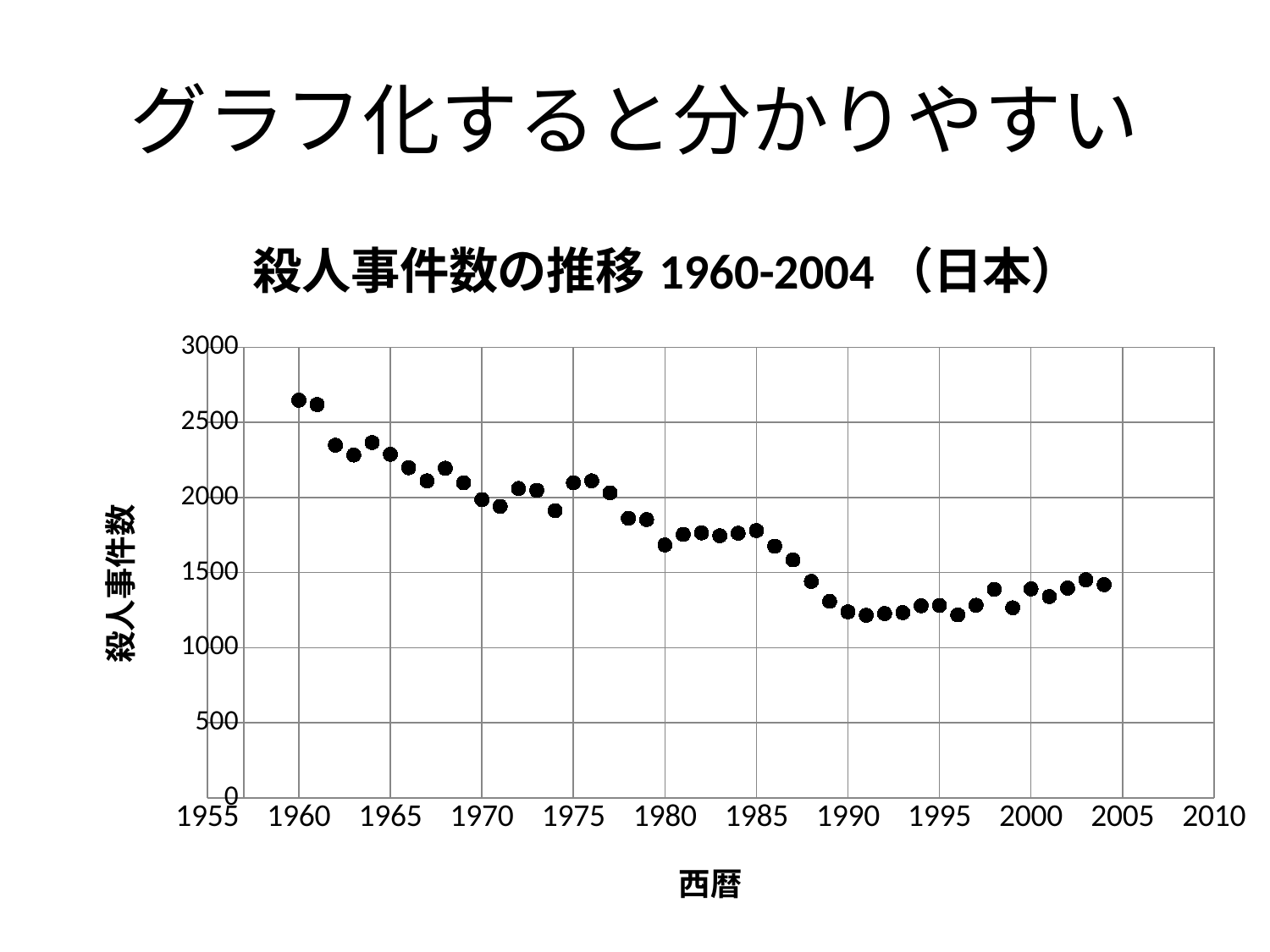

# グラフ化すると分かりやすい

### Chart: 殺人事件数の推移1960-2004（日本）

| Category |  |
|---|---|